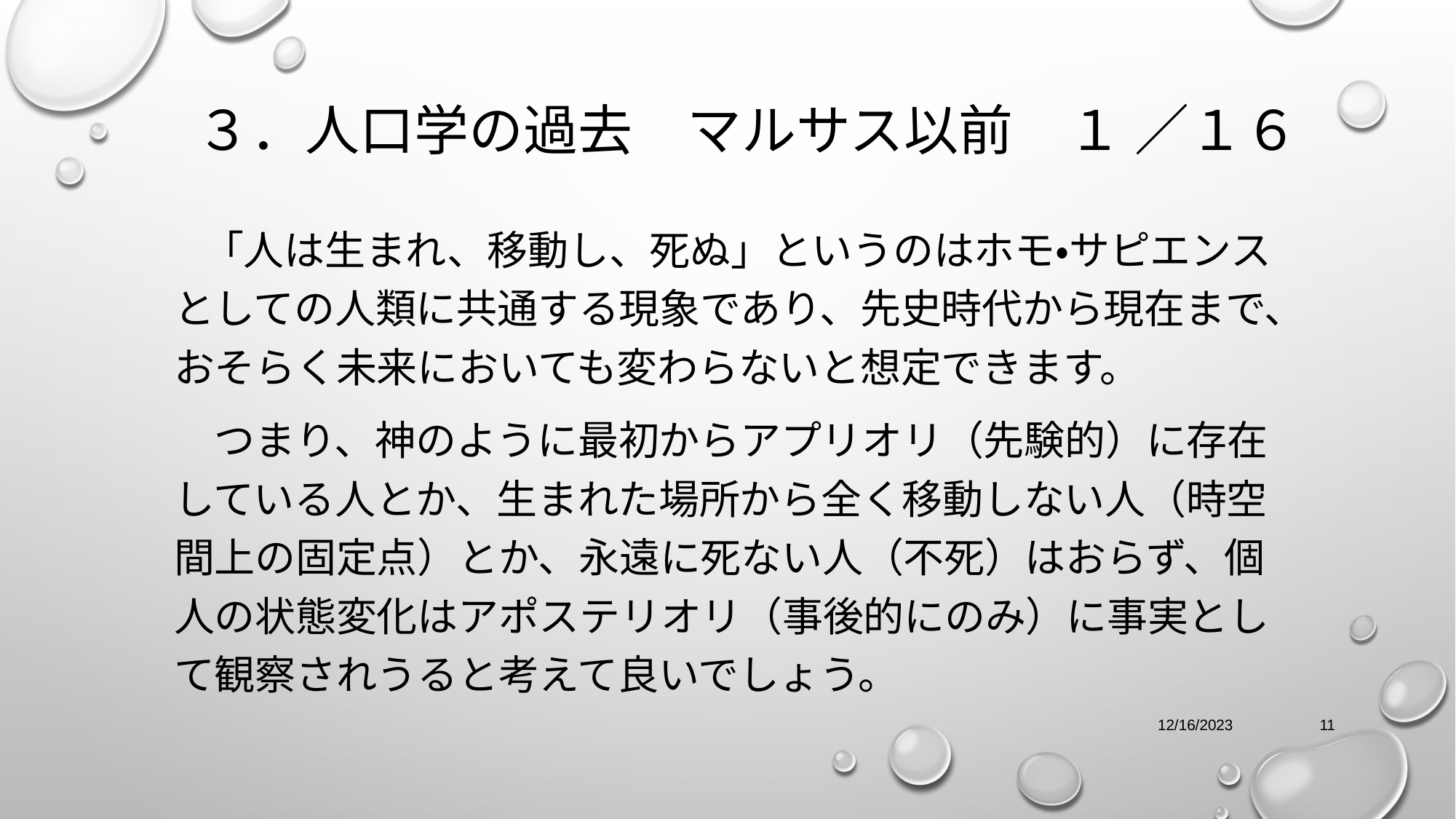

# ３．人口学の過去　マルサス以前　１ ／１６
　「人は生まれ、移動し、死ぬ」というのはホモ・サピエンスとしての人類に共通する現象であり、先史時代から現在まで、おそらく未来においても変わらないと想定できます。
　つまり、神のように最初からアプリオリ（先験的）に存在している人とか、生まれた場所から全く移動しない人（時空間上の固定点）とか、永遠に死ない人（不死）はおらず、個人の状態変化はアポステリオリ（事後的にのみ）に事実として観察されうると考えて良いでしょう。
12/16/2023
11